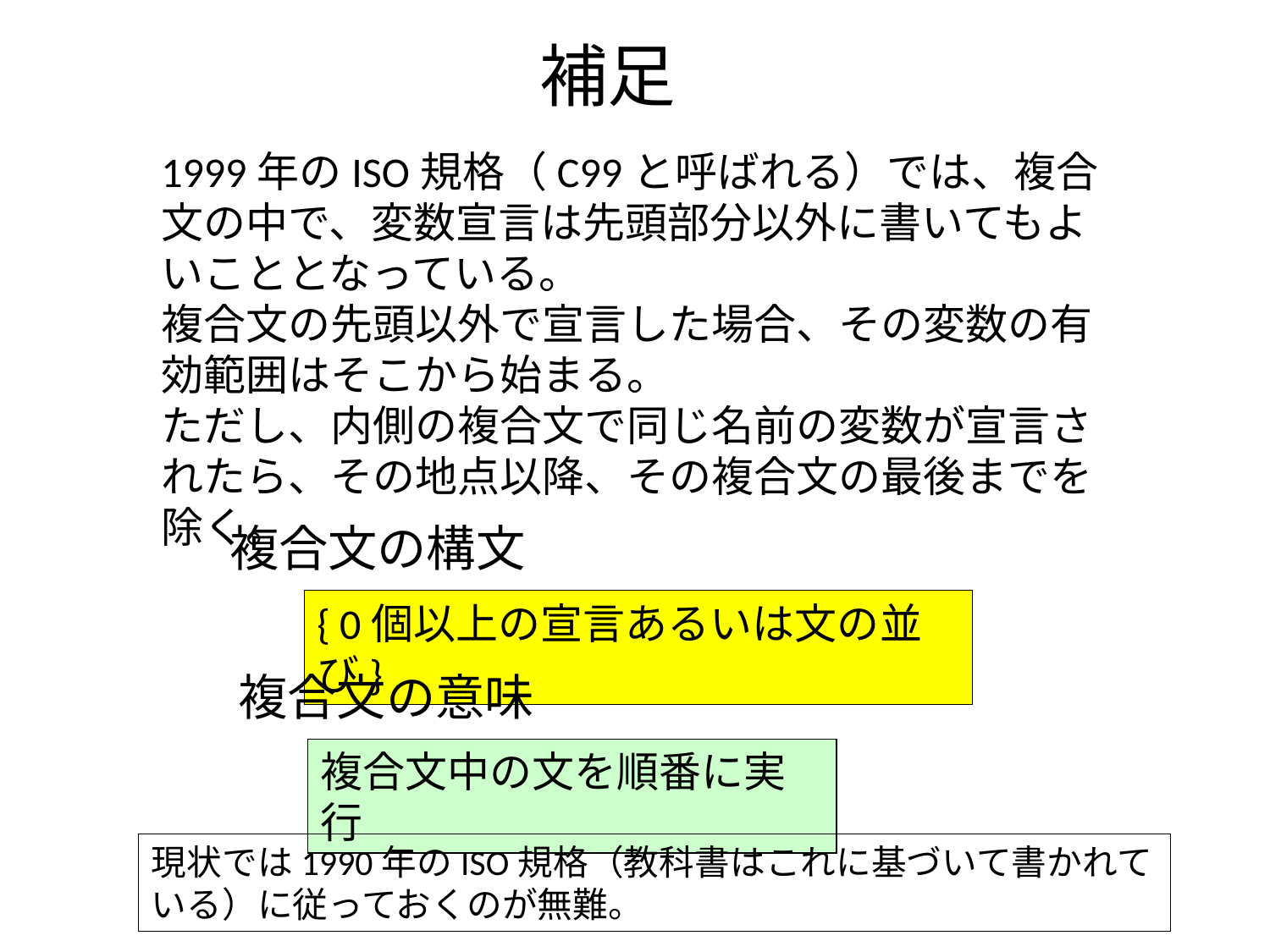

# 補足
1999年のISO規格（C99と呼ばれる）では、複合文の中で、変数宣言は先頭部分以外に書いてもよいこととなっている。
複合文の先頭以外で宣言した場合、その変数の有効範囲はそこから始まる。
ただし、内側の複合文で同じ名前の変数が宣言されたら、その地点以降、その複合文の最後までを除く。
複合文の構文
{ 0個以上の宣言あるいは文の並び}
複合文の意味
複合文中の文を順番に実行
現状では1990年のISO規格（教科書はこれに基づいて書かれている）に従っておくのが無難。